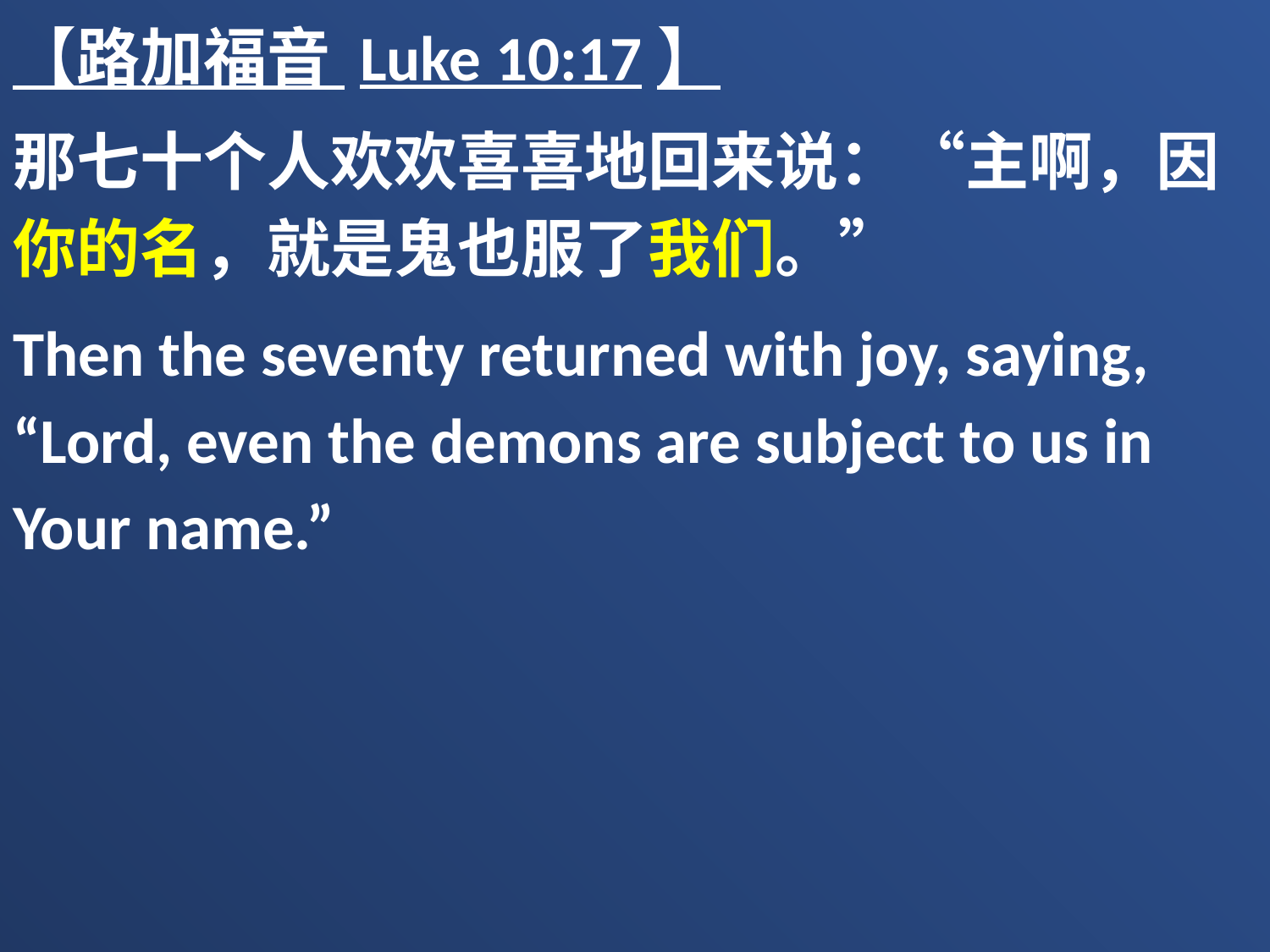

【路加福音 Luke 10:17】
那七十个人欢欢喜喜地回来说：“主啊，因你的名，就是鬼也服了我们。”
Then the seventy returned with joy, saying, “Lord, even the demons are subject to us in Your name.”